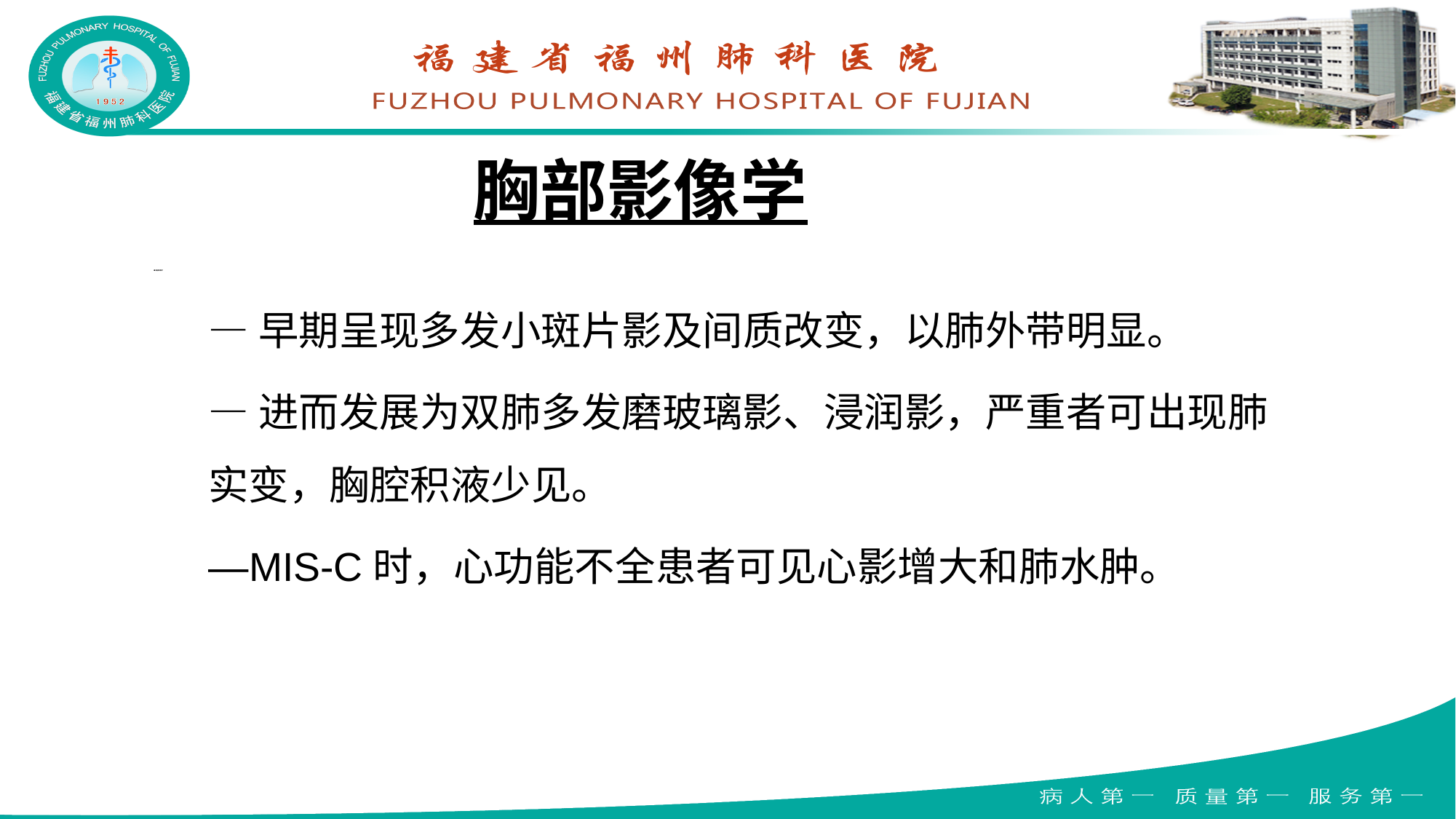

胸部影像学
●胸部影像学
—早期呈现多发小斑片影及间质改变，以肺外带明显。
—进而发展为双肺多发磨玻璃影、浸润影，严重者可出现肺实变，胸腔积液少见。
—MIS-C时，心功能不全患者可见心影增大和肺水肿。